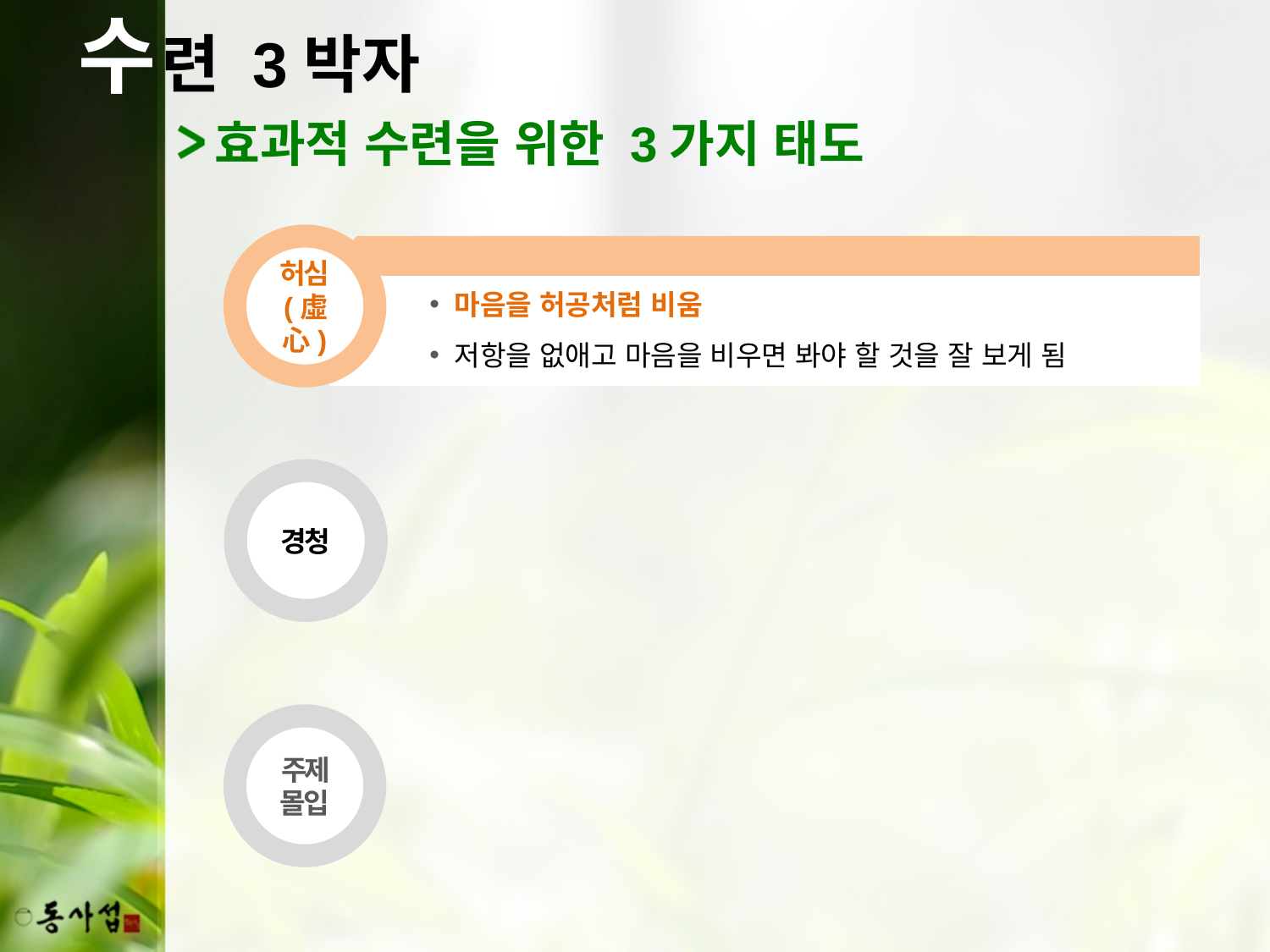

수
련 3박자
효과적 수련을 위한 3가지 태도
허심 (虛心)

마음을 허공처럼 비움
저항을 없애고 마음을 비우면 봐야 할 것을 잘 보게 됨
경청
주제 몰입